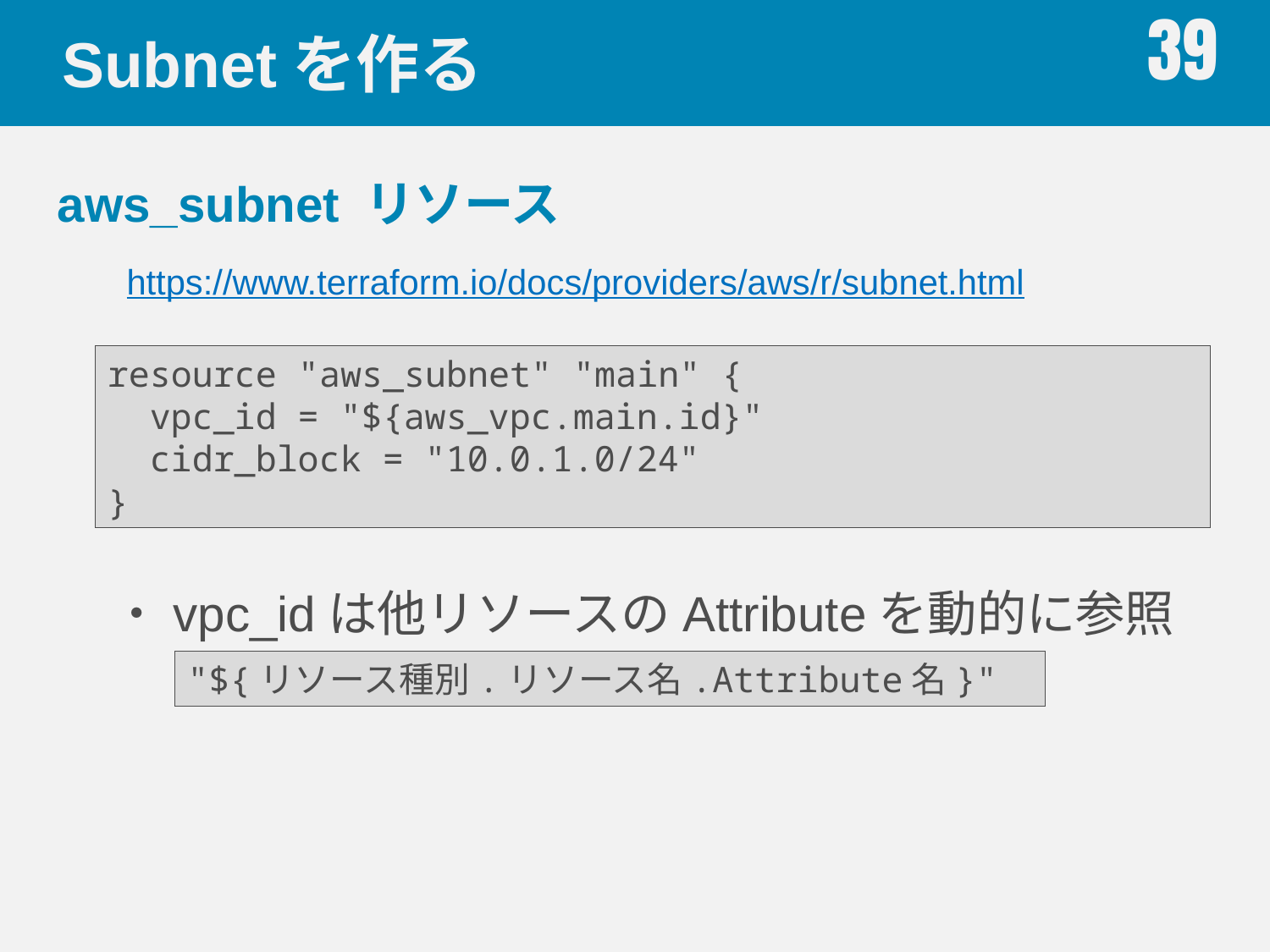

# Subnetを作る
 39
aws_subnet リソース
https://www.terraform.io/docs/providers/aws/r/subnet.html
resource "aws_subnet" "main" {
  vpc_id = "${aws_vpc.main.id}"
  cidr_block = "10.0.1.0/24"
}
・vpc_idは他リソースのAttributeを動的に参照
"${リソース種別.リソース名.Attribute名}"